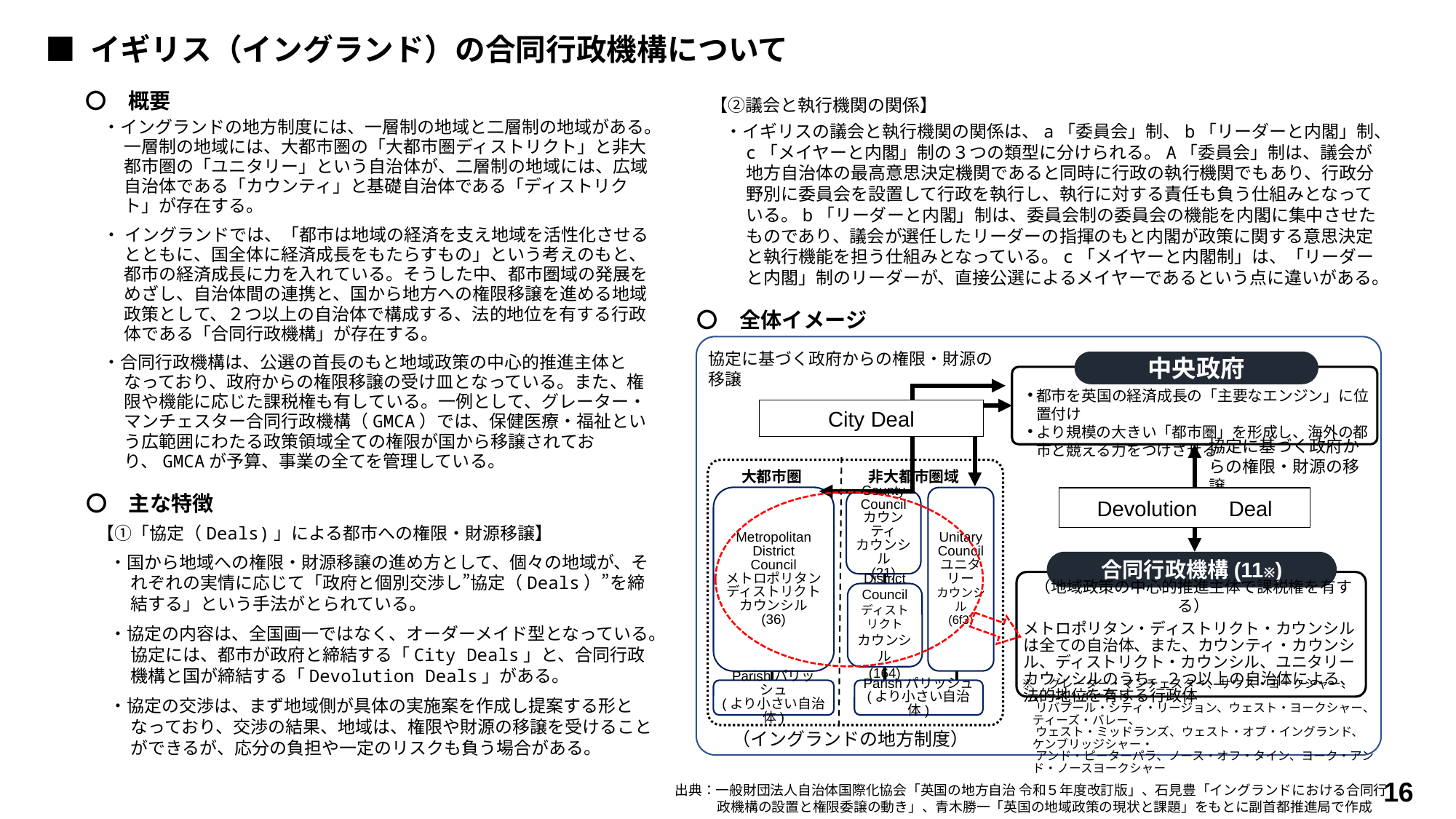

■ イギリス（イングランド）の合同行政機構について
〇　概要
【②議会と執行機関の関係】
・イングランドの地方制度には、一層制の地域と二層制の地域がある。一層制の地域には、大都市圏の「大都市圏ディストリクト」と非大都市圏の「ユニタリー」という自治体が、二層制の地域には、広域自治体である「カウンティ」と基礎自治体である「ディストリクト」が存在する。
・ イングランドでは、「都市は地域の経済を支え地域を活性化させるとともに、国全体に経済成長をもたらすもの」という考えのもと、都市の経済成長に力を入れている。そうした中、都市圏域の発展をめざし、自治体間の連携と、国から地方への権限移譲を進める地域政策として、２つ以上の自治体で構成する、法的地位を有する行政体である「合同行政機構」が存在する。
・合同行政機構は、公選の首長のもと地域政策の中心的推進主体となっており、政府からの権限移譲の受け皿となっている。また、権限や機能に応じた課税権も有している。一例として、グレーター・マンチェスター合同行政機構（GMCA）では、保健医療・福祉という広範囲にわたる政策領域全ての権限が国から移譲されており、GMCAが予算、事業の全てを管理している。
・イギリスの議会と執行機関の関係は、a「委員会」制、b「リーダーと内閣」制、c「メイヤーと内閣」制の３つの類型に分けられる。A「委員会」制は、議会が地方自治体の最高意思決定機関であると同時に行政の執行機関でもあり、行政分野別に委員会を設置して行政を執行し、執行に対する責任も負う仕組みとなっている。b「リーダーと内閣」制は、委員会制の委員会の機能を内閣に集中させたものであり、議会が選任したリーダーの指揮のもと内閣が政策に関する意思決定と執行機能を担う仕組みとなっている。c「メイヤーと内閣制」は、「リーダーと内閣」制のリーダーが、直接公選によるメイヤーであるという点に違いがある。
〇　全体イメージ
協定に基づく政府からの権限・財源の移譲

中央政府

都市を英国の経済成長の「主要なエンジン」に位置付け
より規模の大きい「都市圏」を形成し、海外の都市と競える力をつけさせる

City Deal
協定に基づく政府からの権限・財源の移譲

非大都市圏域
大都市圏
〇　主な特徴
Metropolitan District
Council
メトロポリタン
ディストリクト
カウンシル
(36)
Unitary
Council
ユニタリー
カウンシル
(6f3)
Devolution　Deal
County Council
カウンティ
カウンシル
(21)

【①「協定（Deals)」による都市への権限・財源移譲】
・国から地域への権限・財源移譲の進め方として、個々の地域が、それぞれの実情に応じて「政府と個別交渉し”協定（Deals）”を締結する」という手法がとられている。
・協定の内容は、全国画一ではなく、オーダーメイド型となっている。協定には、都市が政府と締結する「City Deals」と、合同行政機構と国が締結する「Devolution Deals」がある。
・協定の交渉は、まず地域側が具体の実施案を作成し提案する形となっており、交渉の結果、地域は、権限や財源の移譲を受けることができるが、応分の負担や一定のリスクも負う場合がある。
合同行政機構(11※)

District Council
ディストリクト
カウンシル
(164)
（地域政策の中心的推進主体で課税権を有する）
メトロポリタン・ディストリクト・カウンシルは全ての自治体、また、カウンティ・カウンシル、ディストリクト・カウンシル、ユニタリーカウンシルのうち、２つ以上の自治体による、法的地位を有する行政体

Parishパリッシュ
(より小さい自治体)
Parishパリッシュ
(より小さい自治体)
※　グレーター・マンチェスター、サウス・ヨークシャー、ノース・イースト、
    リバプール・シティ・リージョン、ウェスト・ヨークシャー、ティーズ・バレー、
    ウェスト・ミッドランズ、ウェスト・オブ・イングランド、ケンブリッジシャー・
    アンド・ピーターパラ、ノース・オフ・タイン、ヨーク・アンド・ノースヨークシャー
（イングランドの地方制度）
16
出典：一般財団法人自治体国際化協会「英国の地方自治 令和５年度改訂版」、石見豊「イングランドにおける合同行政機構の設置と権限委譲の動き」、青木勝一「英国の地域政策の現状と課題」をもとに副首都推進局で作成